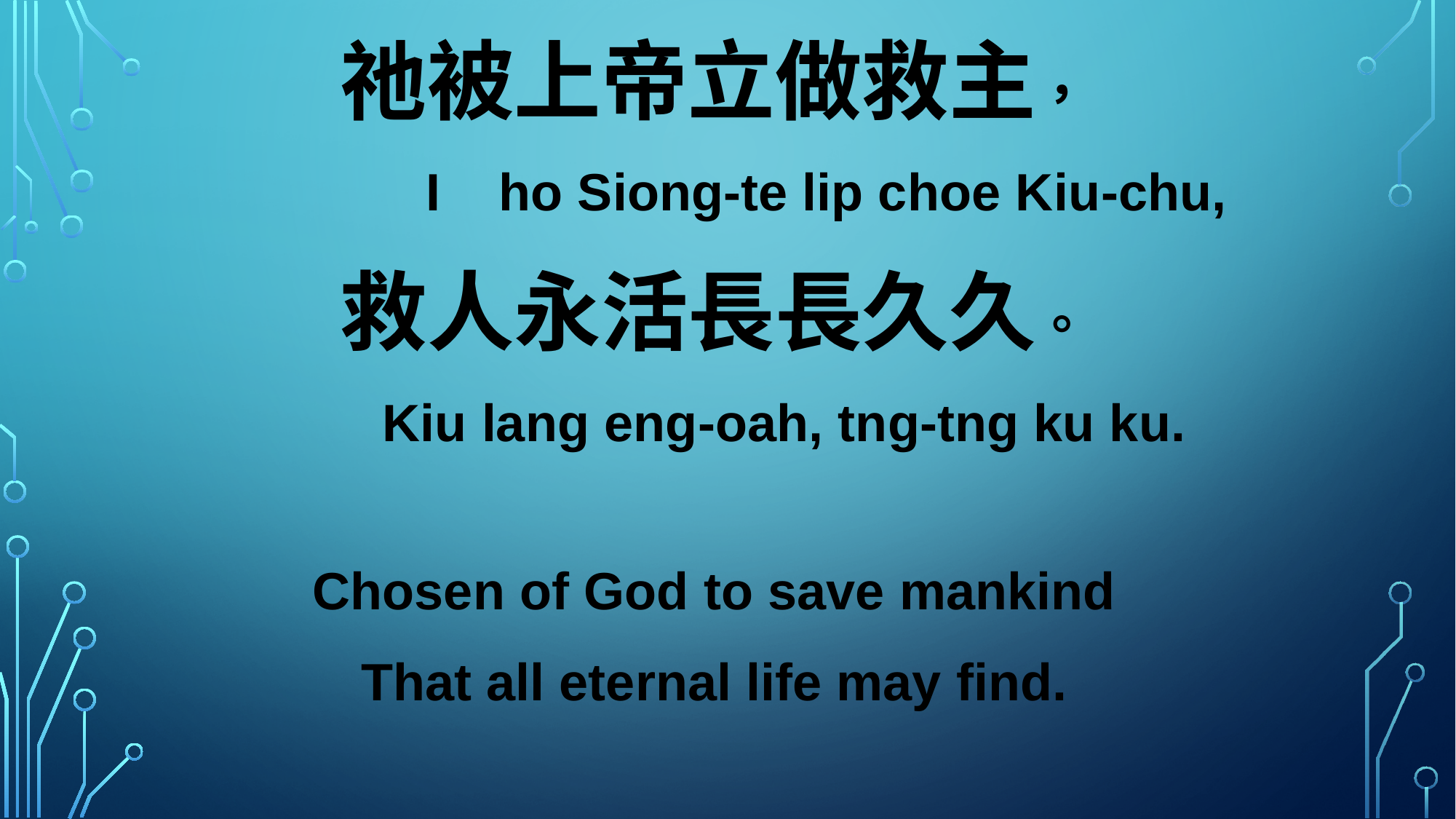

祂被上帝立做救主，
                I    ho Siong-te lip choe Kiu-chu,
救人永活長長久久。
             Kiu lang eng-oah, tng-tng ku ku.

Chosen of God to save mankind
That all eternal life may find.